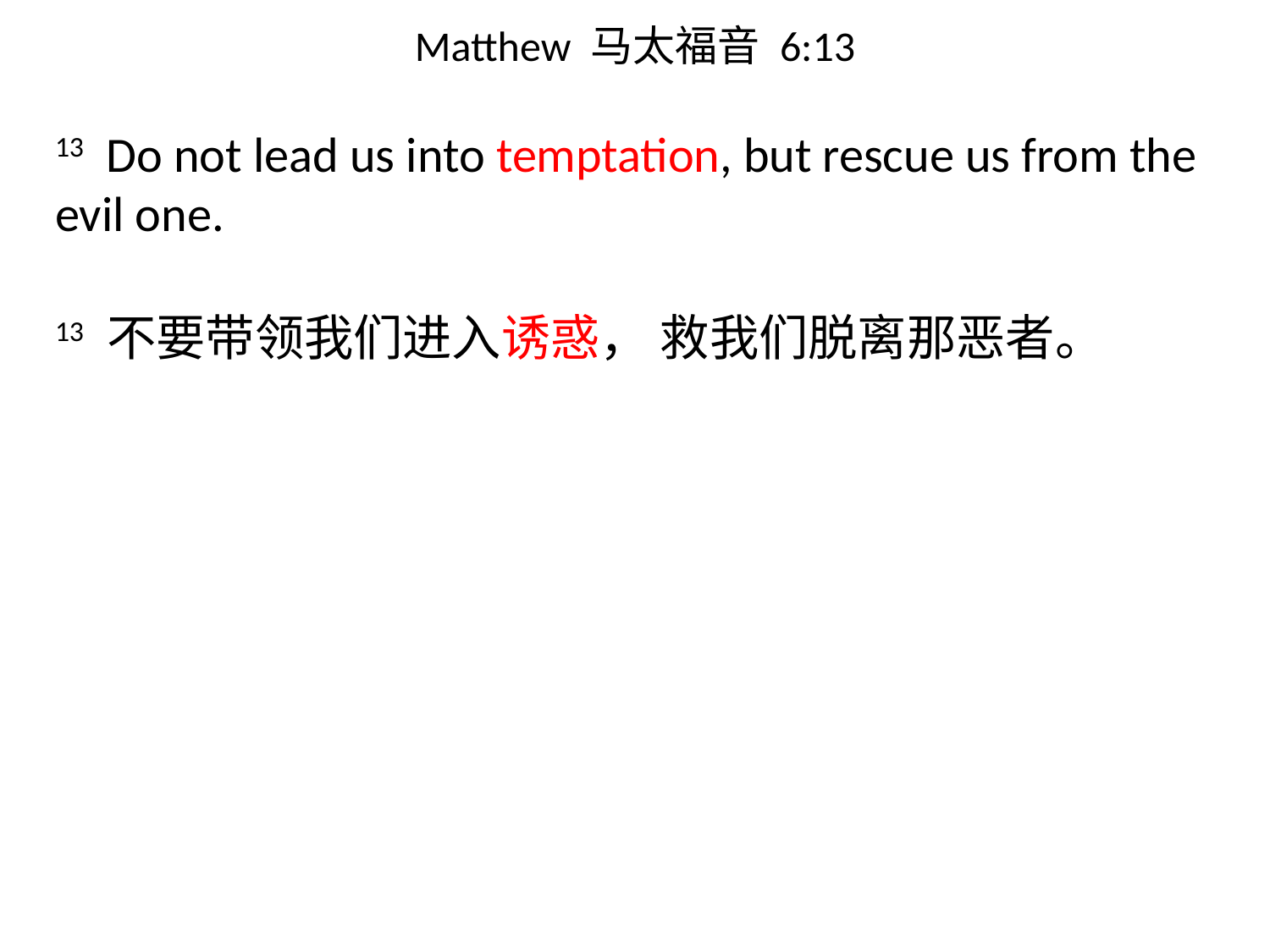

# Matthew 马太福音 6:13
13  Do not lead us into temptation, but rescue us from the evil one.

13 不要带领我们进入诱惑， 救我们脱离那恶者。